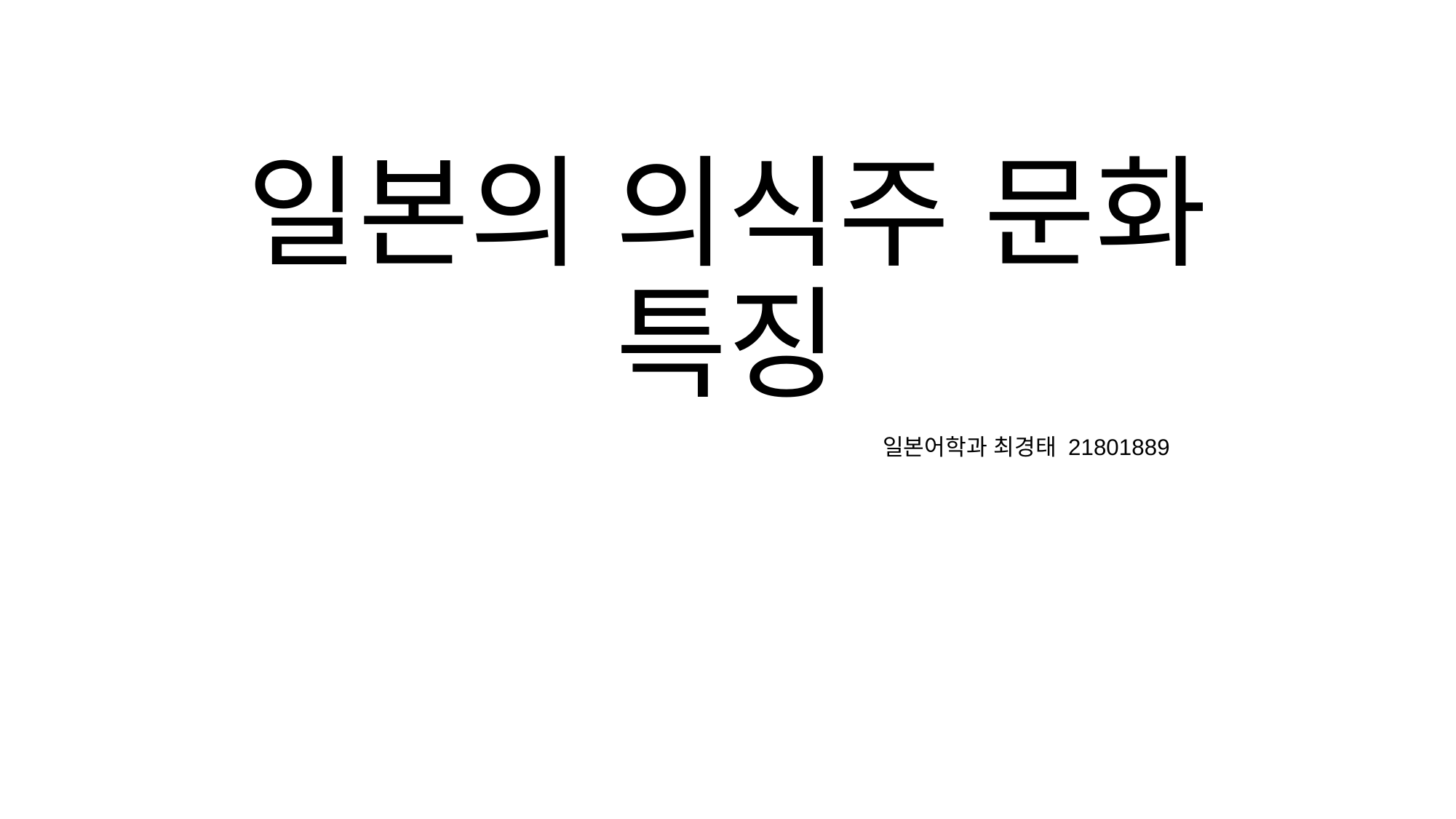

# 일본의 의식주 문화 특징
                                                                                             일본어학과 최경태 21801889